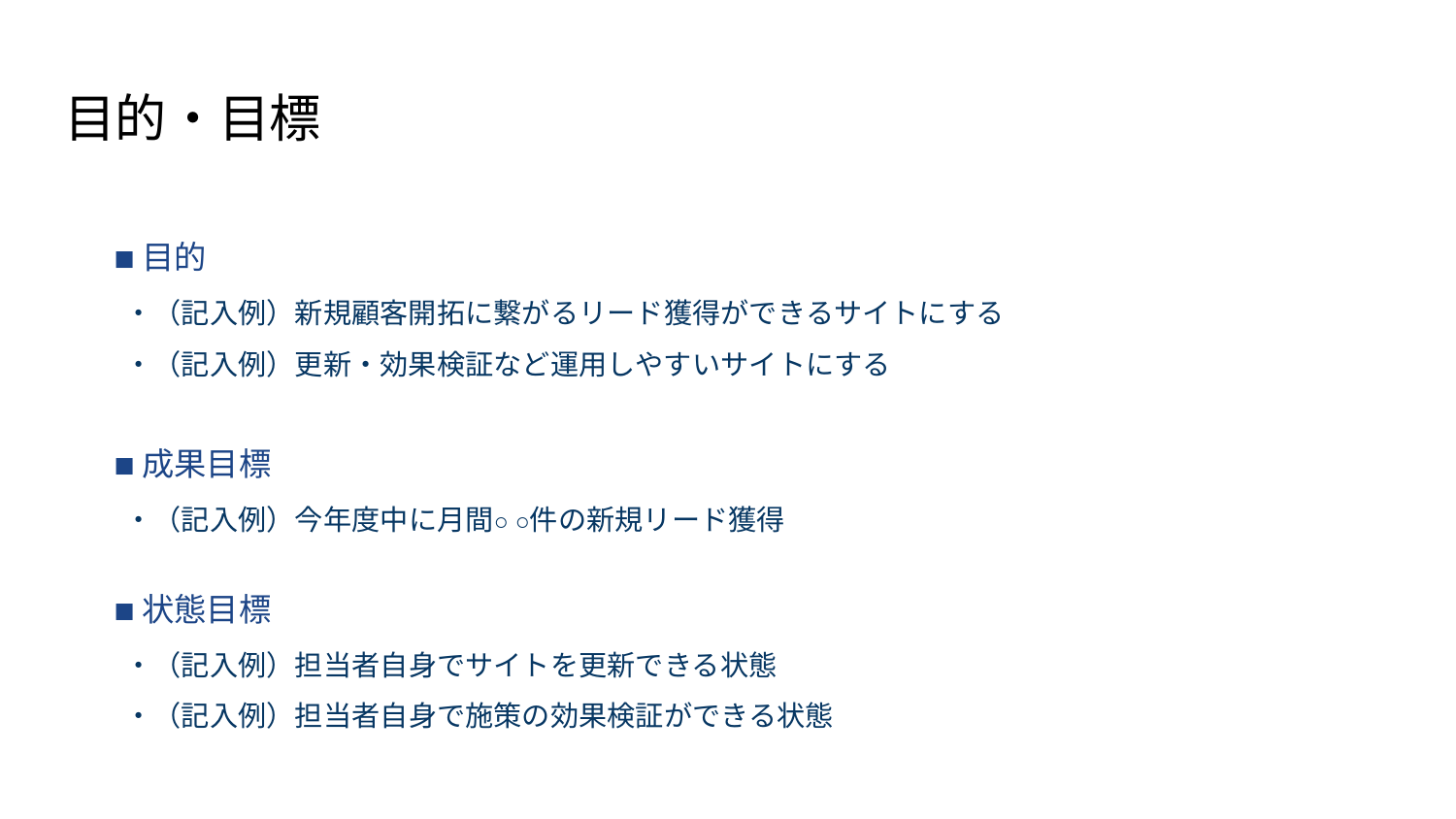

# 目的・目標
◼︎目的
・（記入例）新規顧客開拓に繋がるリード獲得ができるサイトにする
・（記入例）更新・効果検証など運用しやすいサイトにする

◼︎成果目標
・（記入例）今年度中に月間○ ○件の新規リード獲得
◼︎状態目標
・（記入例）担当者自身でサイトを更新できる状態
・（記入例）担当者自身で施策の効果検証ができる状態